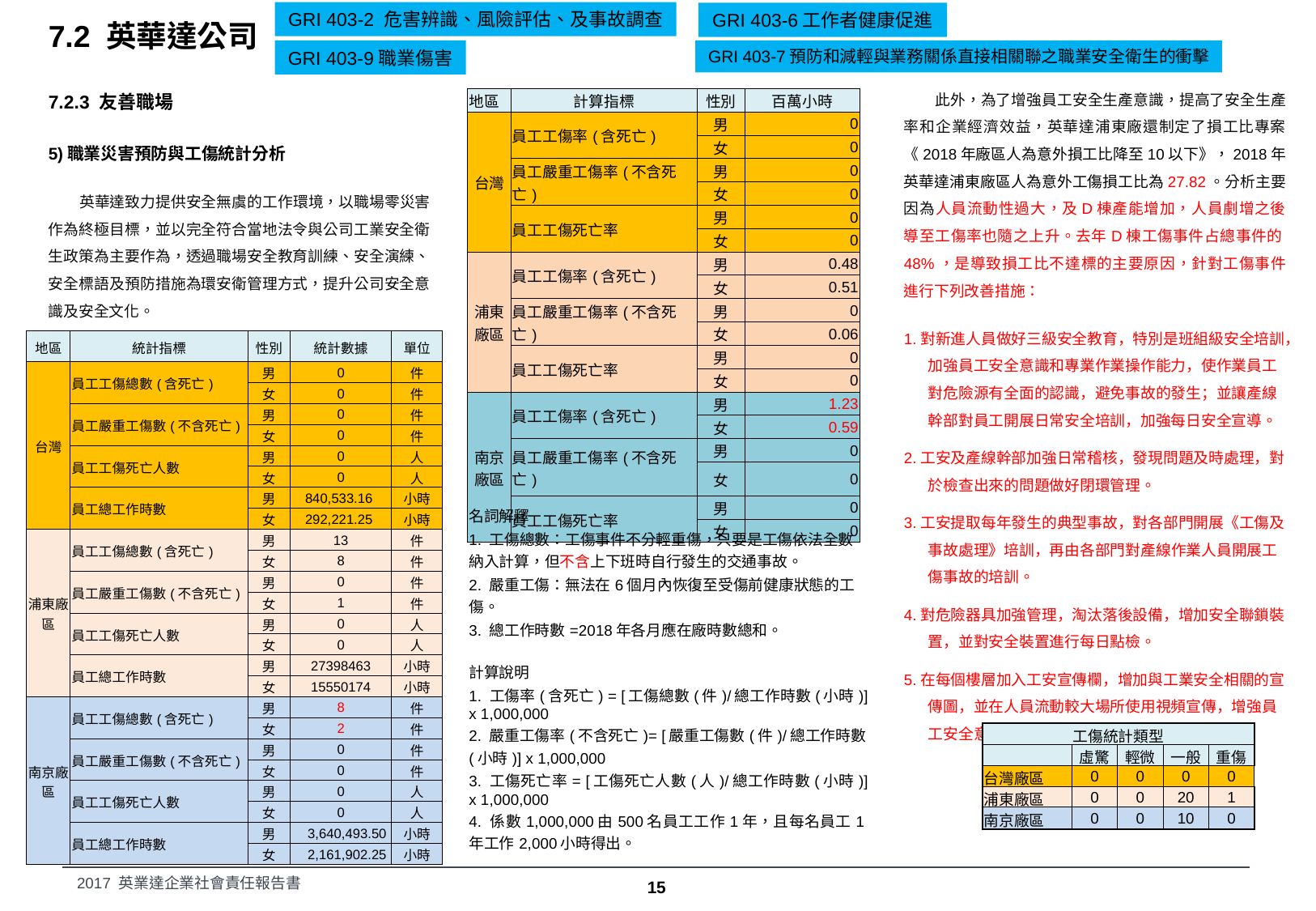

# 7.2 英華達公司
GRI 403-2 危害辨識、風險評估、及事故調查
GRI 403-6工作者健康促進
GRI 403-9職業傷害
GRI 403-7預防和減輕與業務關係直接相關聯之職業安全衛生的衝擊
7.2.3 友善職場
5)職業災害預防與工傷統計分析
英華達致力提供安全無虞的工作環境，以職場零災害作為終極目標，並以完全符合當地法令與公司工業安全衛生政策為主要作為，透過職場安全教育訓練、安全演練、安全標語及預防措施為環安衛管理方式，提升公司安全意識及安全文化。

此外，為了增強員工安全生產意識，提高了安全生產率和企業經濟效益，英華達浦東廠還制定了損工比專案《2018年廠區人為意外損工比降至10以下》，2018年英華達浦東廠區人為意外工傷損工比為27.82。分析主要因為人員流動性過大，及D棟產能增加，人員劇增之後導至工傷率也隨之上升。去年D棟工傷事件占總事件的48%，是導致損工比不達標的主要原因，針對工傷事件進行下列改善措施：
1.對新進人員做好三級安全教育，特別是班組級安全培訓，加強員工安全意識和專業作業操作能力，使作業員工對危險源有全面的認識，避免事故的發生；並讓產線幹部對員工開展日常安全培訓，加強每日安全宣導。
2.工安及產線幹部加強日常稽核，發現問題及時處理，對於檢查出來的問題做好閉環管理。
3.工安提取每年發生的典型事故，對各部門開展《工傷及事故處理》培訓，再由各部門對產線作業人員開展工傷事故的培訓。
4.對危險器具加強管理，淘汰落後設備，增加安全聯鎖裝置，並對安全裝置進行每日點檢。
5.在每個樓層加入工安宣傳欄，增加與工業安全相關的宣傳圖，並在人員流動較大場所使用視頻宣傳，增強員工安全意識，避免事故的發生。

每年對廠區工作場所職業病危害因素進行定期監測，針對各項危害進行風險評估、改善與預防。每季度召開安全衛生委員會，分析、研究、解決安全生產重大問題，組織綜合性、專題性安全生產調研工作。日常組織開展安全生產檢查，針對發現的的問題和隱患，協調有關部門及時整改等措施。
| 地區 | 計算指標 | 性別 | 百萬小時 |
| --- | --- | --- | --- |
| 台灣 | 員工工傷率(含死亡) | 男 | 0 |
|  |  | 女 | 0 |
|  | 員工嚴重工傷率(不含死亡) | 男 | 0 |
|  |  | 女 | 0 |
|  | 員工工傷死亡率 | 男 | 0 |
|  |  | 女 | 0 |
| 浦東廠區 | 員工工傷率(含死亡) | 男 | 0.48 |
|  |  | 女 | 0.51 |
|  | 員工嚴重工傷率(不含死亡) | 男 | 0 |
|  |  | 女 | 0.06 |
|  | 員工工傷死亡率 | 男 | 0 |
|  |  | 女 | 0 |
| 南京廠區 | 員工工傷率(含死亡) | 男 | 1.23 |
|  |  | 女 | 0.59 |
|  | 員工嚴重工傷率(不含死亡) | 男 | 0 |
|  |  | 女 | 0 |
|  | 員工工傷死亡率 | 男 | 0 |
|  |  | 女 | 0 |
| 地區 | 統計指標 | 性別 | 統計數據 | 單位 |
| --- | --- | --- | --- | --- |
| 台灣 | 員工工傷總數(含死亡) | 男 | 0 | 件 |
|  |  | 女 | 0 | 件 |
|  | 員工嚴重工傷數(不含死亡) | 男 | 0 | 件 |
|  |  | 女 | 0 | 件 |
|  | 員工工傷死亡人數 | 男 | 0 | 人 |
|  |  | 女 | 0 | 人 |
|  | 員工總工作時數 | 男 | 840,533.16 | 小時 |
|  |  | 女 | 292,221.25 | 小時 |
| 浦東廠區 | 員工工傷總數(含死亡) | 男 | 13 | 件 |
|  |  | 女 | 8 | 件 |
|  | 員工嚴重工傷數(不含死亡) | 男 | 0 | 件 |
|  |  | 女 | 1 | 件 |
|  | 員工工傷死亡人數 | 男 | 0 | 人 |
|  |  | 女 | 0 | 人 |
|  | 員工總工作時數 | 男 | 27398463 | 小時 |
|  |  | 女 | 15550174 | 小時 |
| 南京廠區 | 員工工傷總數(含死亡) | 男 | 8 | 件 |
|  |  | 女 | 2 | 件 |
|  | 員工嚴重工傷數(不含死亡) | 男 | 0 | 件 |
|  |  | 女 | 0 | 件 |
|  | 員工工傷死亡人數 | 男 | 0 | 人 |
|  |  | 女 | 0 | 人 |
|  | 員工總工作時數 | 男 | 3,640,493.50 | 小時 |
|  |  | 女 | 2,161,902.25 | 小時 |
| 名詞解釋 |
| --- |
| 1. 工傷總數：工傷事件不分輕重傷，只要是工傷依法全數納入計算，但不含上下班時自行發生的交通事故。 |
| 2. 嚴重工傷：無法在6個月內恢復至受傷前健康狀態的工傷。 |
| 3. 總工作時數=2018年各月應在廠時數總和。 |
|  |
| 計算說明 |
| 1. 工傷率(含死亡) = [工傷總數(件)/總工作時數(小時)] x 1,000,000 |
| 2. 嚴重工傷率(不含死亡)= [嚴重工傷數(件)/總工作時數(小時)] x 1,000,000 |
| 3. 工傷死亡率= [工傷死亡人數(人)/總工作時數(小時)] x 1,000,000 |
| 4. 係數1,000,000由500名員工工作1年，且每名員工1年工作2,000小時得出。 |

| 工傷統計類型 |  |  |  |  |
| --- | --- | --- | --- | --- |
|  | 虛驚 | 輕微 | 一般 | 重傷 |
| 台灣廠區 | 0 | 0 | 0 | 0 |
| 浦東廠區 | 0 | 0 | 20 | 1 |
| 南京廠區 | 0 | 0 | 10 | 0 |